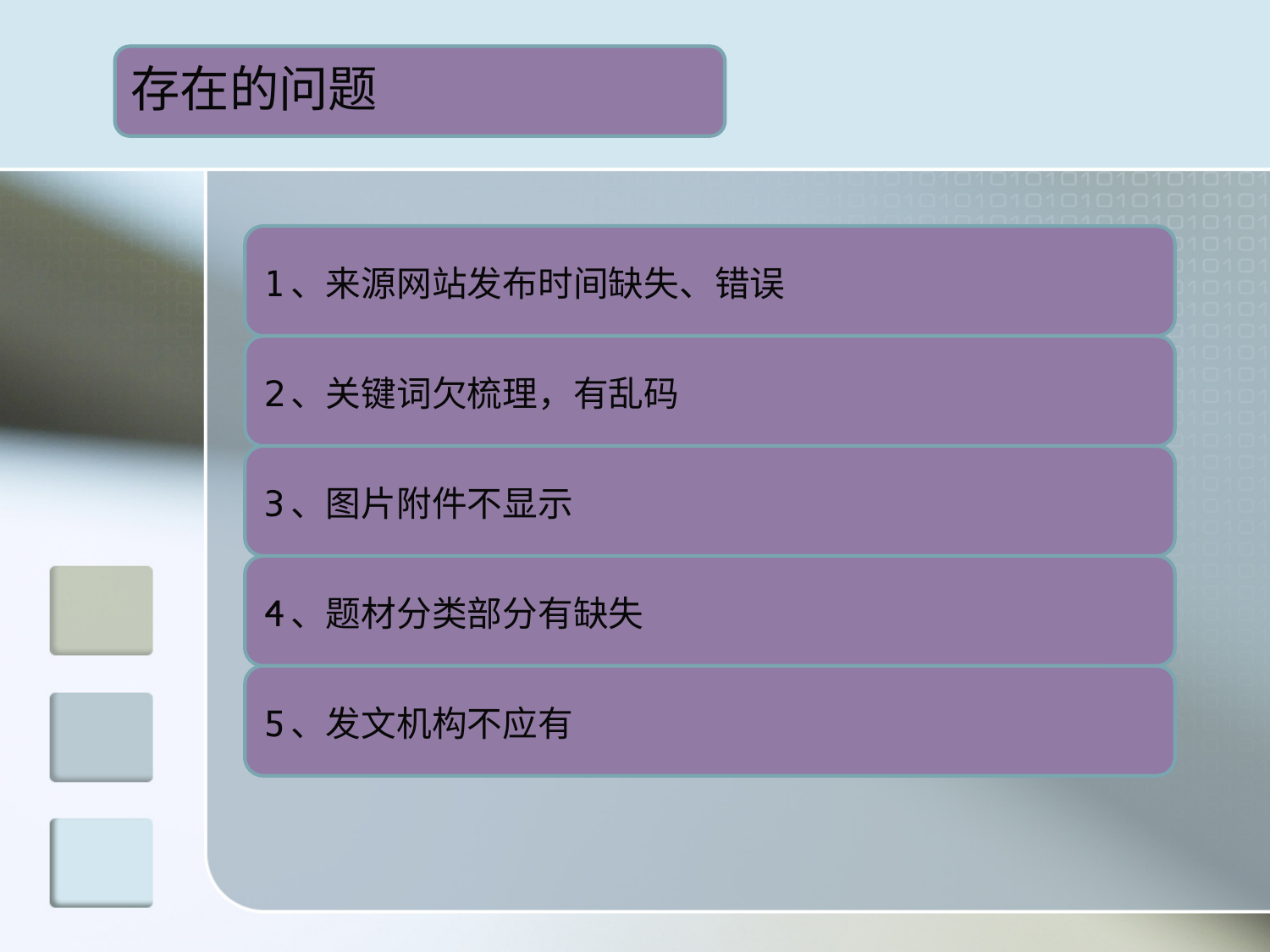

存在的问题
1、来源网站发布时间缺失、错误
2、关键词欠梳理，有乱码
3、图片附件不显示
4、题材分类部分有缺失
5、发文机构不应有